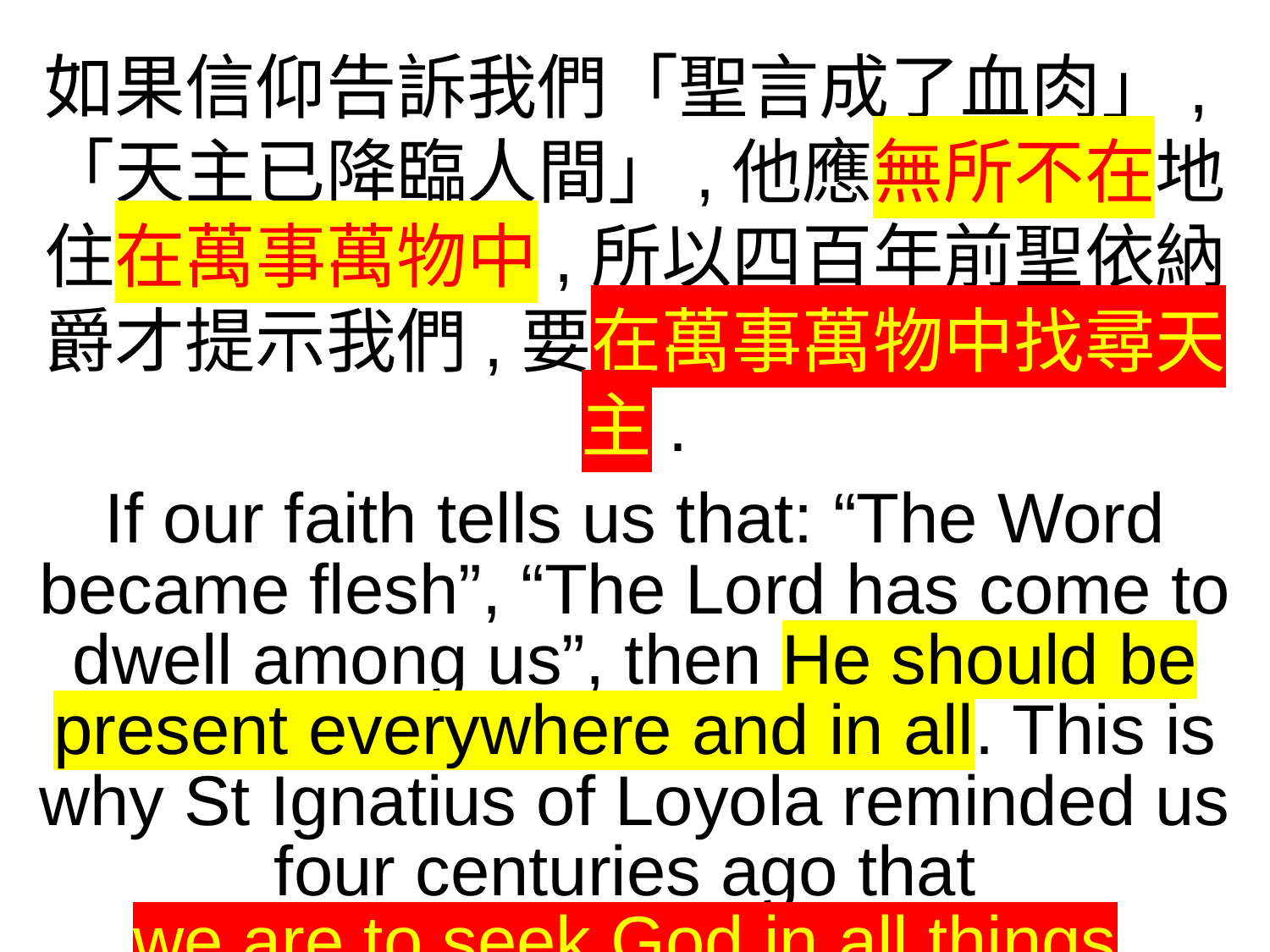

如果信仰告訴我們「聖言成了血肉」,「天主已降臨人間」,他應無所不在地住在萬事萬物中,所以四百年前聖依納爵才提示我們,要在萬事萬物中找尋天主.
If our faith tells us that: “The Word became flesh”, “The Lord has come to dwell among us”, then He should be present everywhere and in all. This is why St Ignatius of Loyola reminded us four centuries ago that
we are to seek God in all things.